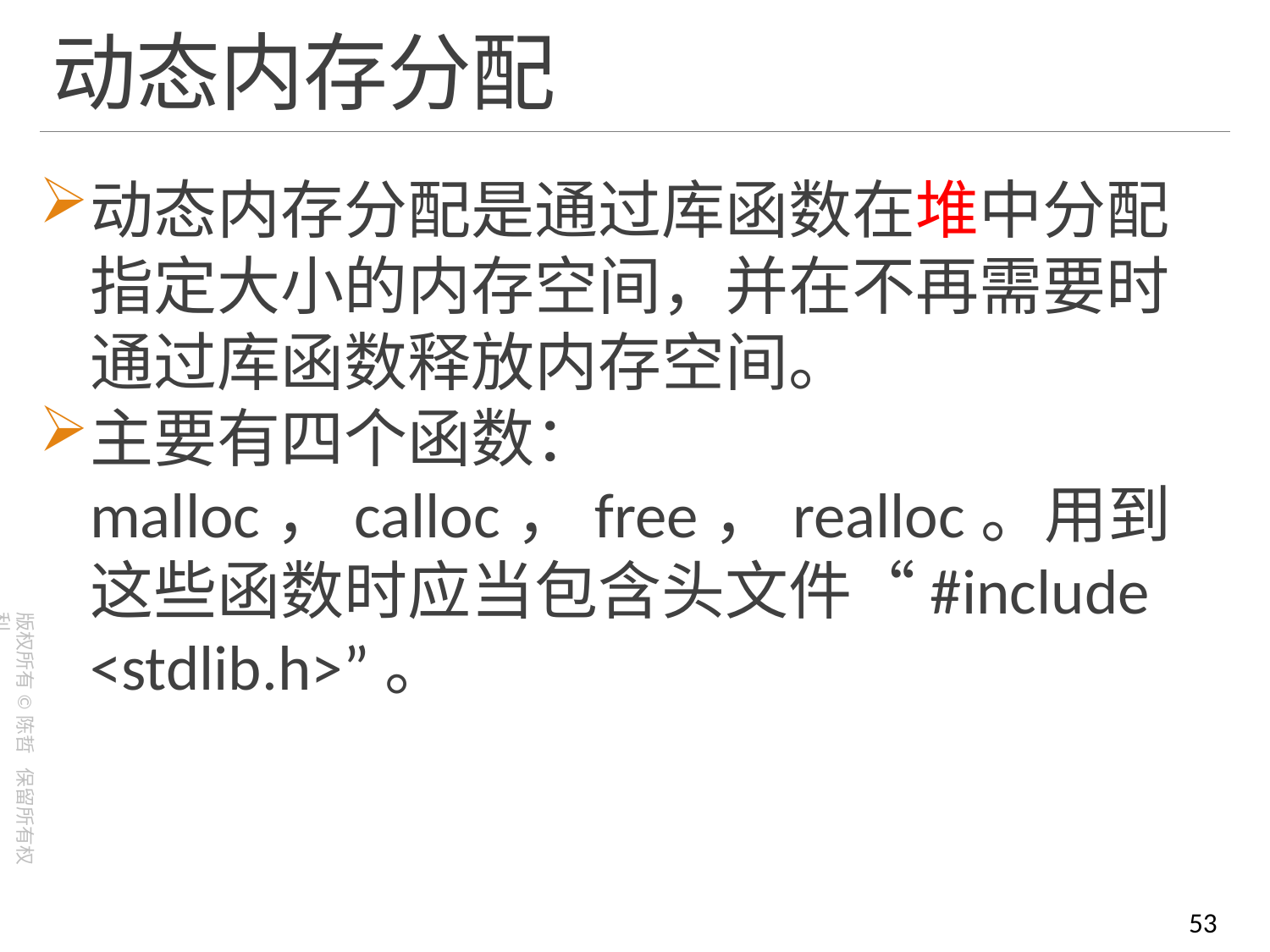

# 动态内存分配
动态内存分配是通过库函数在堆中分配指定大小的内存空间，并在不再需要时通过库函数释放内存空间。
主要有四个函数：malloc，calloc，free，realloc。用到这些函数时应当包含头文件“#include <stdlib.h>”。

53